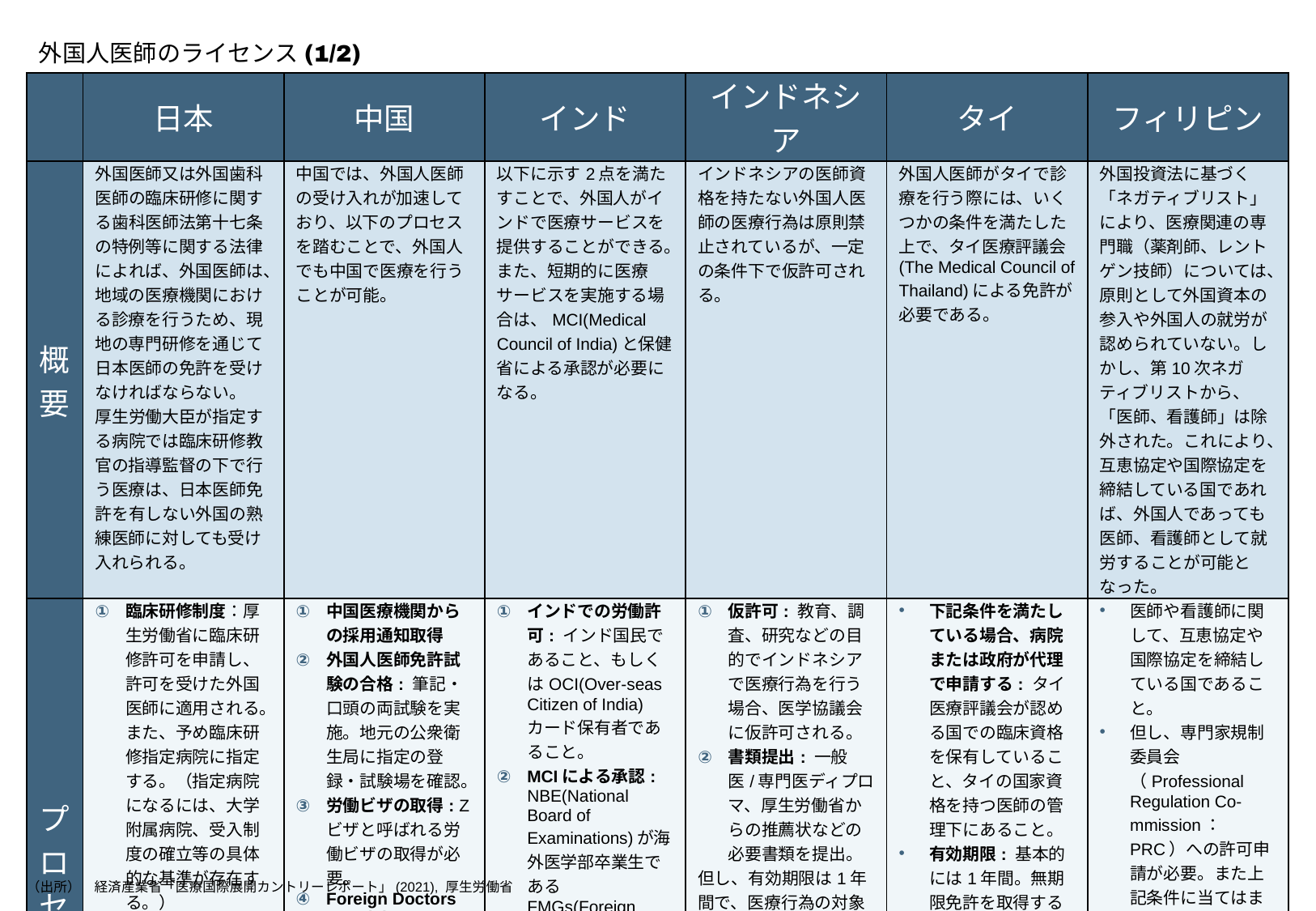

# 外国人医師のライセンス(1/2)

|  | 日本 | 中国 | インド | インドネシア | タイ | フィリピン |
| --- | --- | --- | --- | --- | --- | --- |
| 概要 | 外国医師又は外国歯科医師の臨床研修に関する歯科医師法第十七条の特例等に関する法律によれば、外国医師は、地域の医療機関における診療を行うため、現地の専門研修を通じて日本医師の免許を受けなければならない。 厚生労働大臣が指定する病院では臨床研修教官の指導監督の下で行う医療は、日本医師免許を有しない外国の熟練医師に対しても受け入れられる。 | 中国では、外国人医師の受け入れが加速しており、以下のプロセスを踏むことで、外国人でも中国で医療を行うことが可能。 | 以下に示す2点を満たすことで、外国人がインドで医療サービスを提供することができる。 また、短期的に医療サービスを実施する場合は、MCI(Medical Council of India)と保健省による承認が必要になる。 | インドネシアの医師資格を持たない外国人医師の医療行為は原則禁止されているが、一定の条件下で仮許可される。 | 外国人医師がタイで診療を行う際には、いくつかの条件を満たした上で、タイ医療評議会(The Medical Council of Thailand)による免許が必要である。 | 外国投資法に基づく「ネガティブリスト」により、医療関連の専門職（薬剤師、レントゲン技師）については、原則として外国資本の参入や外国人の就労が認められていない。しかし、第10次ネガティブリストから、「医師、看護師」は除外された。これにより、互恵協定や国際協定を締結している国であれば、外国人であっても医師、看護師として就労することが可能となった。 |
| プロセス | 臨床研修制度：厚生労働省に臨床研修許可を申請し、許可を受けた外国医師に適用される。また、予め臨床研修指定病院に指定する。（指定病院になるには、大学附属病院、受入制度の確立等の具体的な基準が存在する。） 「在留資格認定証明書」の交付申請 | 中国医療機関からの採用通知取得 外国人医師免許試験の合格: 筆記・口頭の両試験を実施。地元の公衆衛生局に指定の登録・試験場を確認。 労働ビザの取得: Zビザと呼ばれる労働ビザの取得が必要。 Foreign Doctors Practicing Medicine Short-timeへの登録: 地元の公衆衛生局にある管理部に登録申請を行う。 | インドでの労働許可: インド国民であること、もしくはOCI(Over-seas Citizen of India)カード保有者であること。 MCIによる承認: NBE(National Board of Examinations)が海外医学部卒業生であるFMGs(Foreign Medical Graduates)に対して実施しているテスト、FMGE (Foreign Medical Graduates Exami-nation)の合格が必要。(テスト受験には母国で3年以上の医療従事経験が必要) | 仮許可: 教育、調査、研究などの目的でインドネシアで医療行為を行う場合、医学協議会に仮許可される。 書類提出: 一般医/専門医ディプロマ、厚生労働省からの推薦状などの必要書類を提出。 但し、有効期限は1年間で、医療行為の対象となる患者のみに適用となり、複数の医療行為を行う場合都度申請が必要。 | 下記条件を満たしている場合、病院または政府が代理で申請する: タイ医療評議会が認める国での臨床資格を保有していること、タイの国家資格を持つ医師の管理下にあること。 有効期限: 基本的には1年間。無期限免許を取得することも可能だが、タイ人と同様の3段階からなる国家試験を受ける必要がある。最終段階の客観的臨床能力試験はタイ語で実施される。 | 医師や看護師に関して、互恵協定や国際協定を締結している国であること。 但し、専門家規制委員会（Professional Regulation Co-mmission：PRC）への許可申請が必要。また上記条件に当てはまらない場合は、当委員会が発行する特別な暫定的許可（special temporary permits）を得て医療行為を行うことができる。 |
（出所）　経済産業省「医療国際展開カントリーレポート」(2021), 厚生労働省